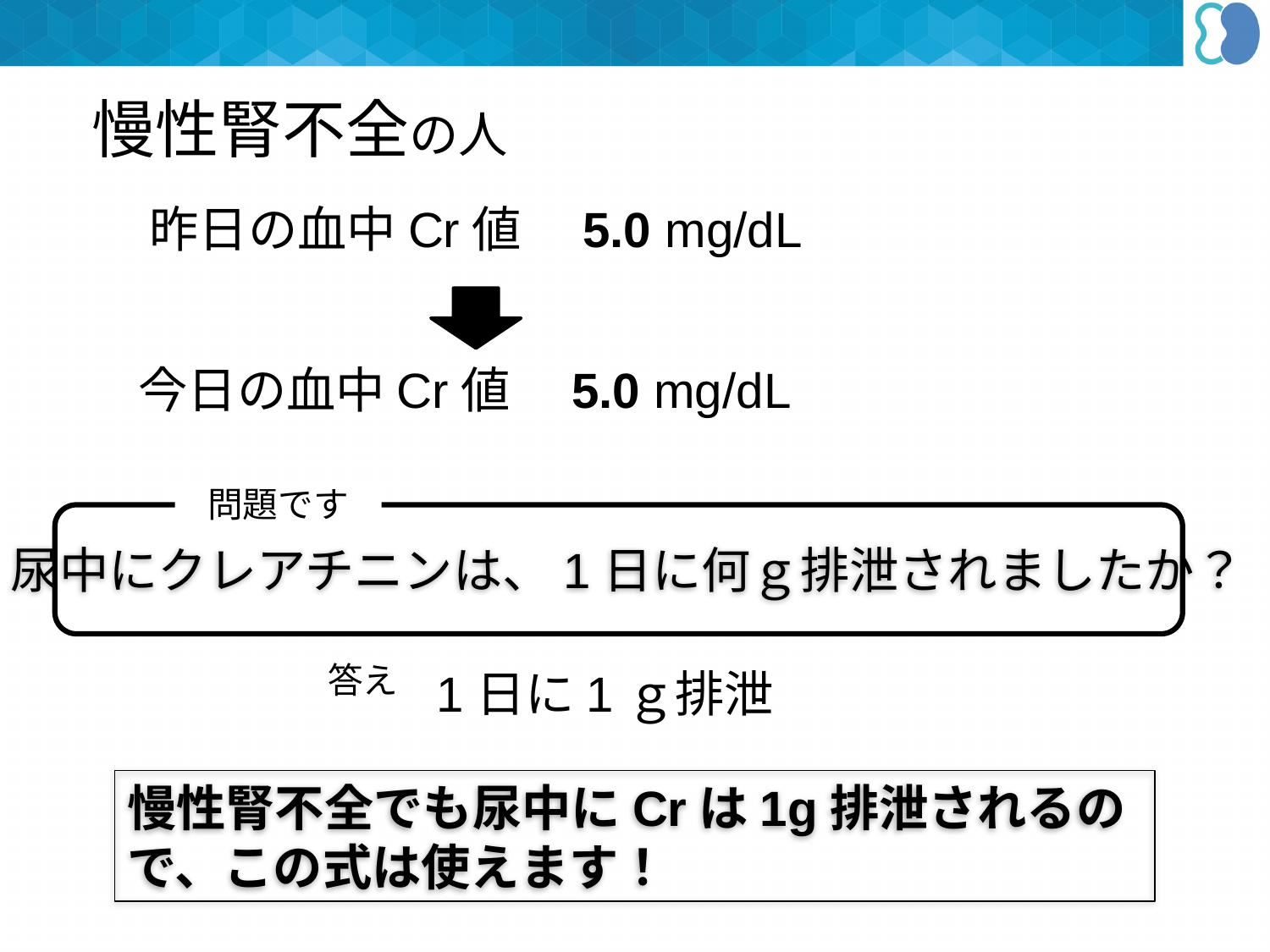

慢性腎不全の人
昨日の血中Cr値　5.0 mg/dL

今日の血中Cr値　5.0 mg/dL
問題です

尿中にクレアチニンは、1日に何ｇ排泄されましたか？
答え
1日に1ｇ排泄
慢性腎不全でも尿中にCrは1g排泄されるので、この式は使えます！